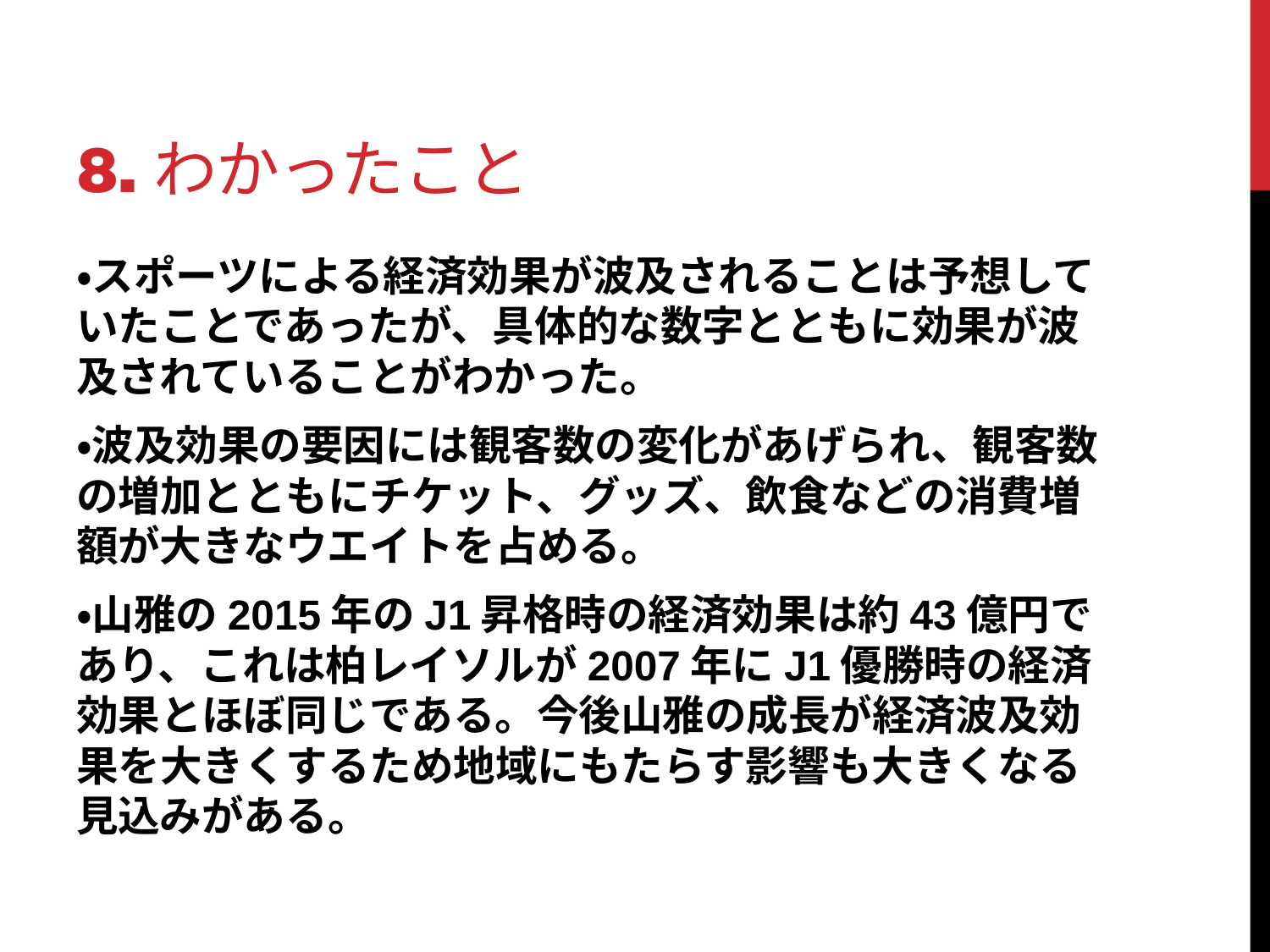

# 8.わかったこと
・スポーツによる経済効果が波及されることは予想していたことであったが、具体的な数字とともに効果が波及されていることがわかった。
・波及効果の要因には観客数の変化があげられ、観客数の増加とともにチケット、グッズ、飲食などの消費増額が大きなウエイトを占める。
・山雅の2015年のJ1昇格時の経済効果は約43億円であり、これは柏レイソルが2007年にJ1優勝時の経済効果とほぼ同じである。今後山雅の成長が経済波及効果を大きくするため地域にもたらす影響も大きくなる見込みがある。